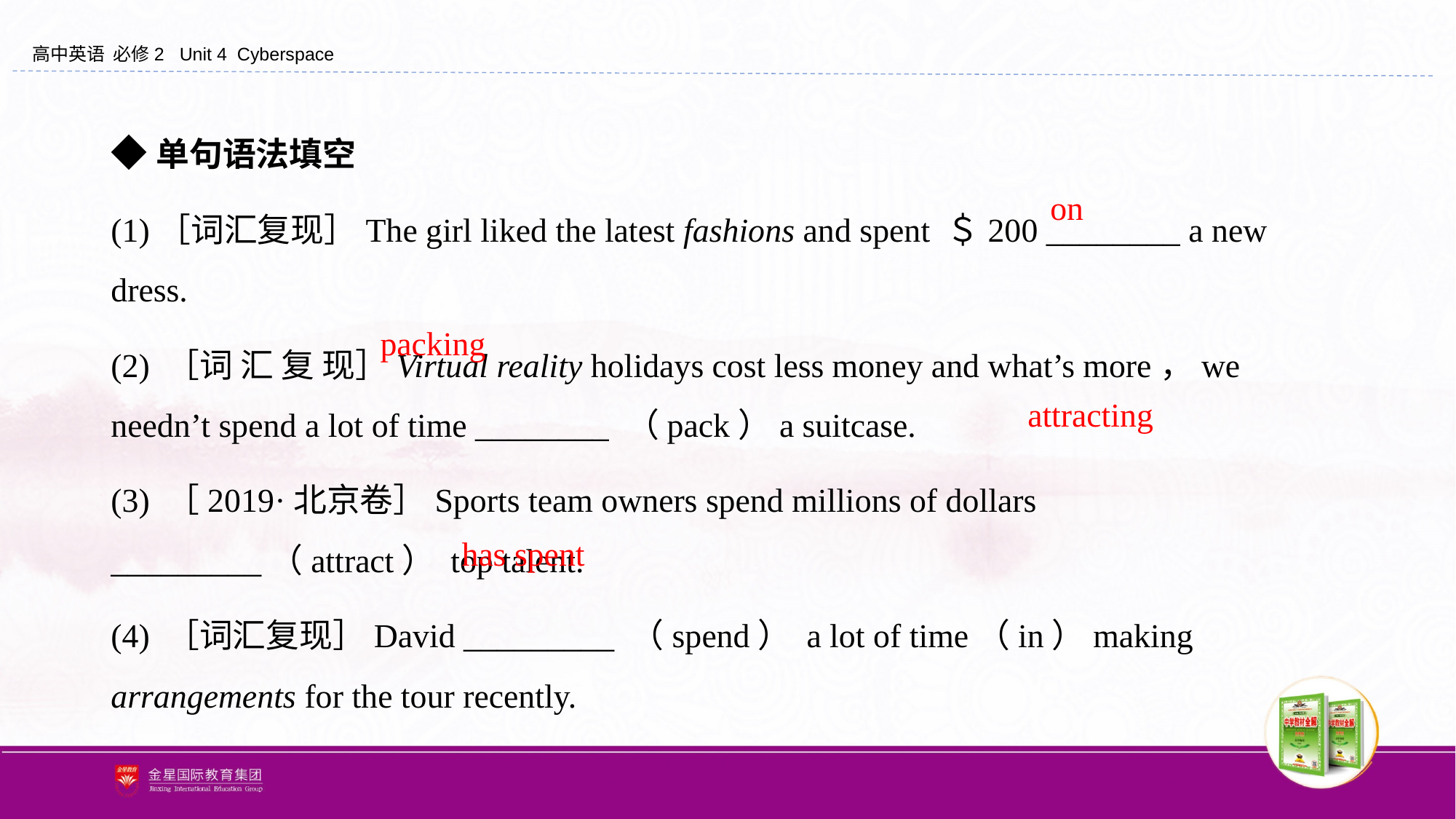

◆单句语法填空
(1)［词汇复现］The girl liked the latest fashions and spent ＄200 ________ a new dress.
(2) ［词 汇 复 现］Virtual reality holidays cost less money and what’s more，we needn’t spend a lot of time ________ （pack）a suitcase.
(3) ［2019·北京卷］Sports team owners spend millions of dollars _________（attract） top talent.
(4) ［词汇复现］David _________ （spend） a lot of time（in）making arrangements for the tour recently.
on
packing
attracting
has spent